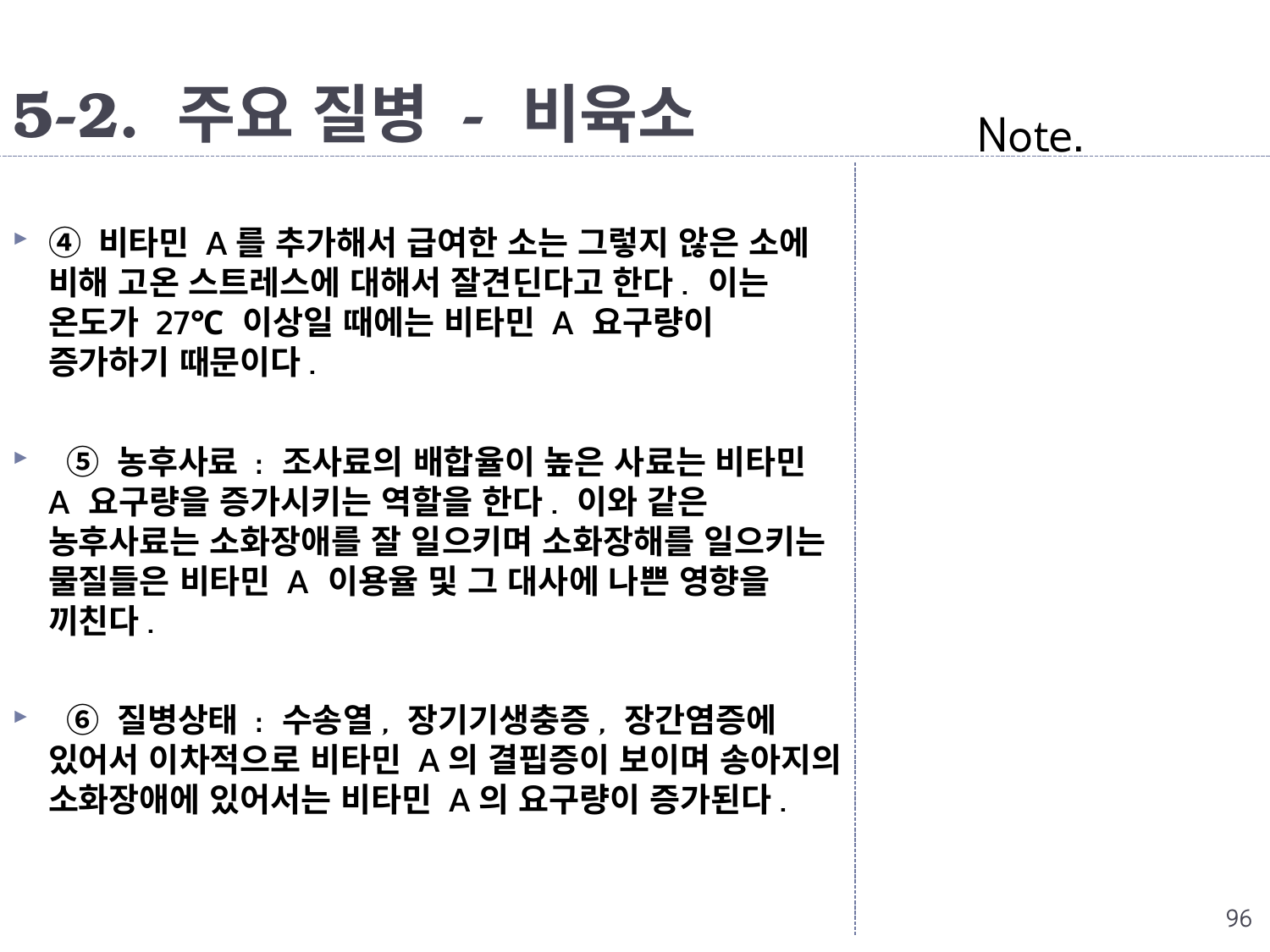

# 5-2. 주요 질병 - 비육소
Note.

④ 비타민 A를 추가해서 급여한 소는 그렇지 않은 소에 비해 고온 스트레스에 대해서 잘견딘다고 한다. 이는 온도가 27℃ 이상일 때에는 비타민 A 요구량이 증가하기 때문이다.

  ⑤ 농후사료 : 조사료의 배합율이 높은 사료는 비타민 A 요구량을 증가시키는 역할을 한다. 이와 같은 농후사료는 소화장애를 잘 일으키며 소화장해를 일으키는 물질들은 비타민 A 이용율 및 그 대사에 나쁜 영향을 끼친다.

  ⑥ 질병상태 : 수송열, 장기기생충증, 장간염증에 있어서 이차적으로 비타민 A의 결핍증이 보이며 송아지의 소화장애에 있어서는 비타민 A의 요구량이 증가된다.
96